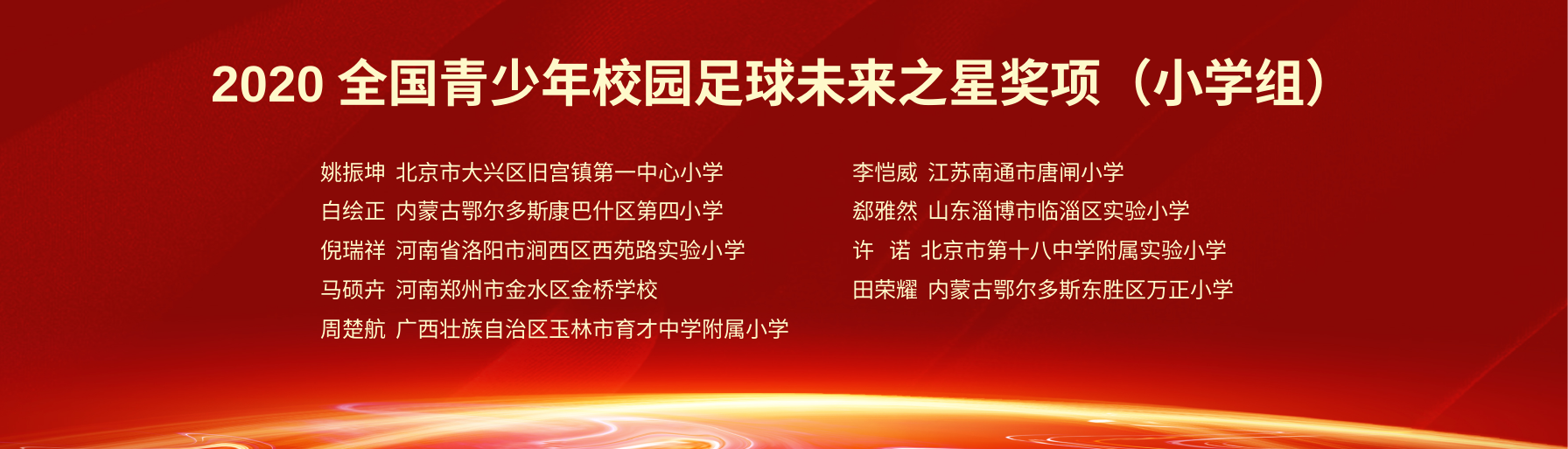

2020全国青少年校园足球未来之星奖项（小学组）
姚振坤  北京市大兴区旧宫镇第一中心小学
白绘正  内蒙古鄂尔多斯康巴什区第四小学
倪瑞祥  河南省洛阳市涧西区西苑路实验小学
马硕卉  河南郑州市金水区金桥学校
周楚航  广西壮族自治区玉林市育才中学附属小学
李恺威  江苏南通市唐闸小学
郄雅然  山东淄博市临淄区实验小学
许   诺  北京市第十八中学附属实验小学
田荣耀  内蒙古鄂尔多斯东胜区万正小学